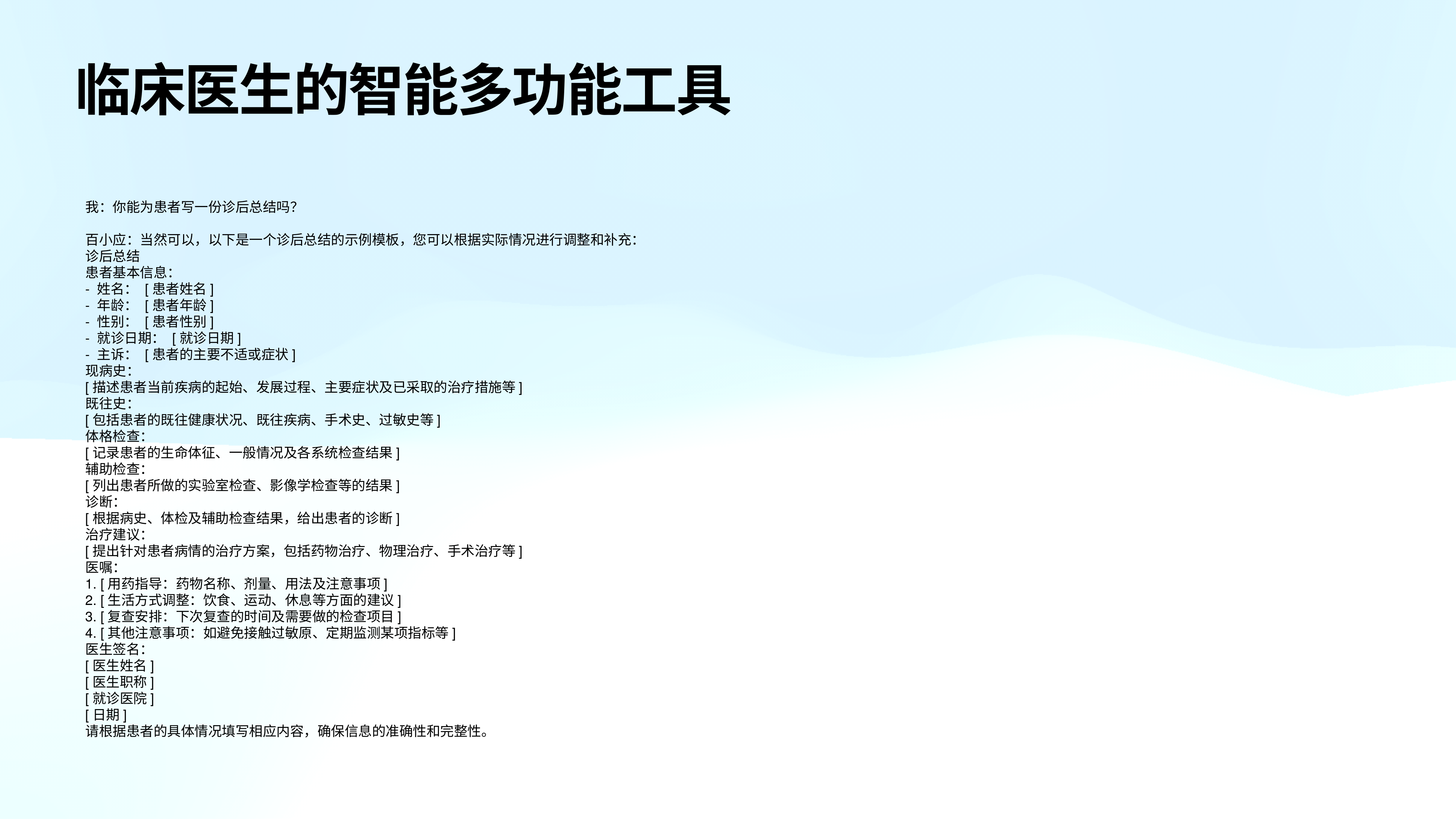

# 临床医生的智能多功能工具
我：你能为患者写一份诊后总结吗？

百小应：当然可以，以下是一个诊后总结的示例模板，您可以根据实际情况进行调整和补充：
诊后总结
患者基本信息：
- 姓名： [患者姓名]
- 年龄： [患者年龄]
- 性别： [患者性别]
- 就诊日期： [就诊日期]
- 主诉： [患者的主要不适或症状]
现病史：
[描述患者当前疾病的起始、发展过程、主要症状及已采取的治疗措施等]
既往史：
[包括患者的既往健康状况、既往疾病、手术史、过敏史等]
体格检查：
[记录患者的生命体征、一般情况及各系统检查结果]
辅助检查：
[列出患者所做的实验室检查、影像学检查等的结果]
诊断：
[根据病史、体检及辅助检查结果，给出患者的诊断]
治疗建议：
[提出针对患者病情的治疗方案，包括药物治疗、物理治疗、手术治疗等]
医嘱：
1. [用药指导：药物名称、剂量、用法及注意事项]
2. [生活方式调整：饮食、运动、休息等方面的建议]
3. [复查安排：下次复查的时间及需要做的检查项目]
4. [其他注意事项：如避免接触过敏原、定期监测某项指标等]
医生签名：
[医生姓名]
[医生职称]
[就诊医院]
[日期]
请根据患者的具体情况填写相应内容，确保信息的准确性和完整性。